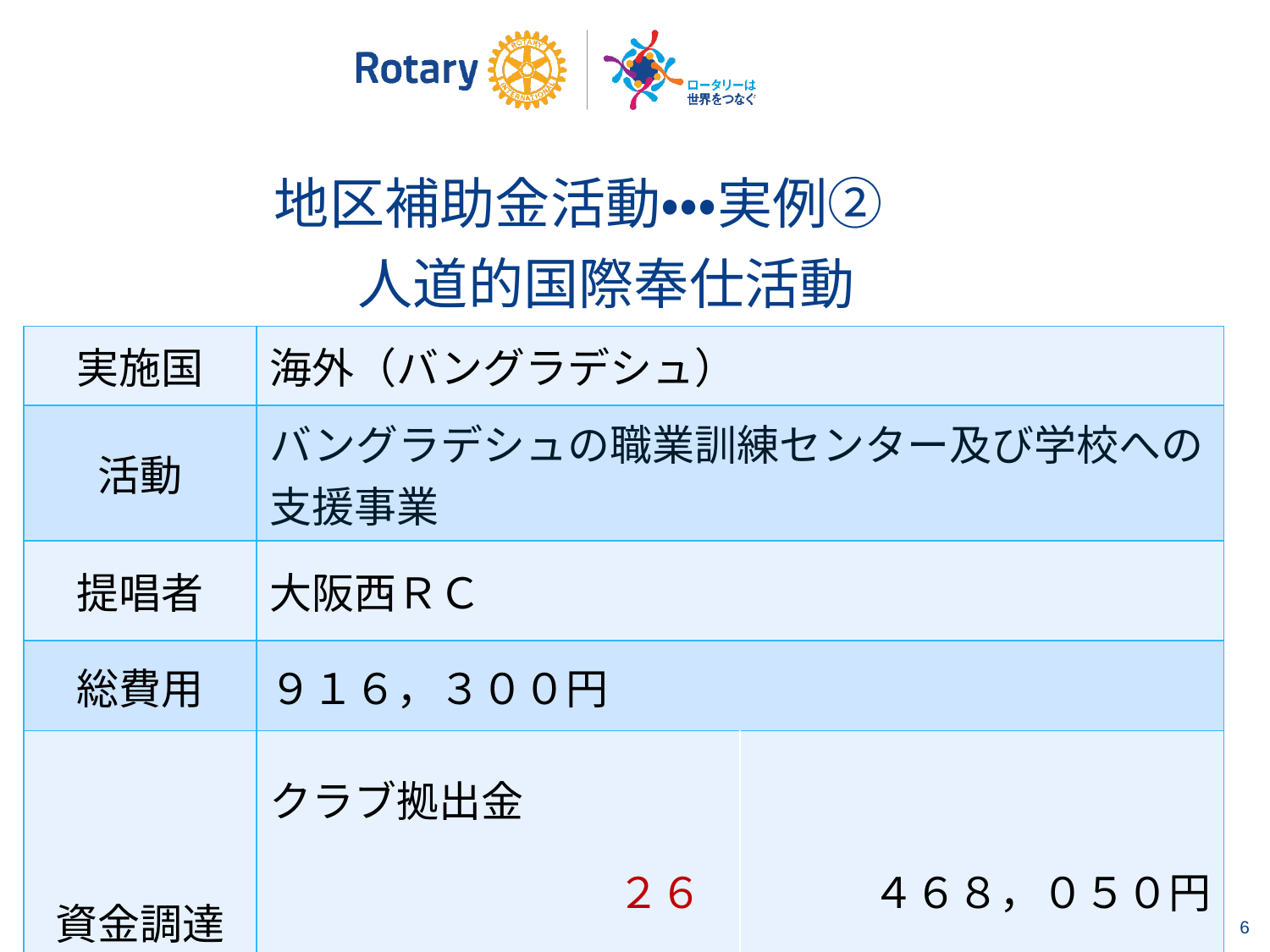

地区補助金活動・・・実例②　
人道的国際奉仕活動
| 実施国 | 海外（バングラデシュ） |  |
| --- | --- | --- |
| 活動 | バングラデシュの職業訓練センター及び学校への支援事業 |  |
| 提唱者 | 大阪西ＲＣ |  |
| 総費用 | ９１６，３００円 |  |
| 資金調達 | クラブ拠出金　　　　　　　　　　　 　２６６０地区補助金（ＤＧ） | ４６８，０５０円 ４４８，２５０円 |
6